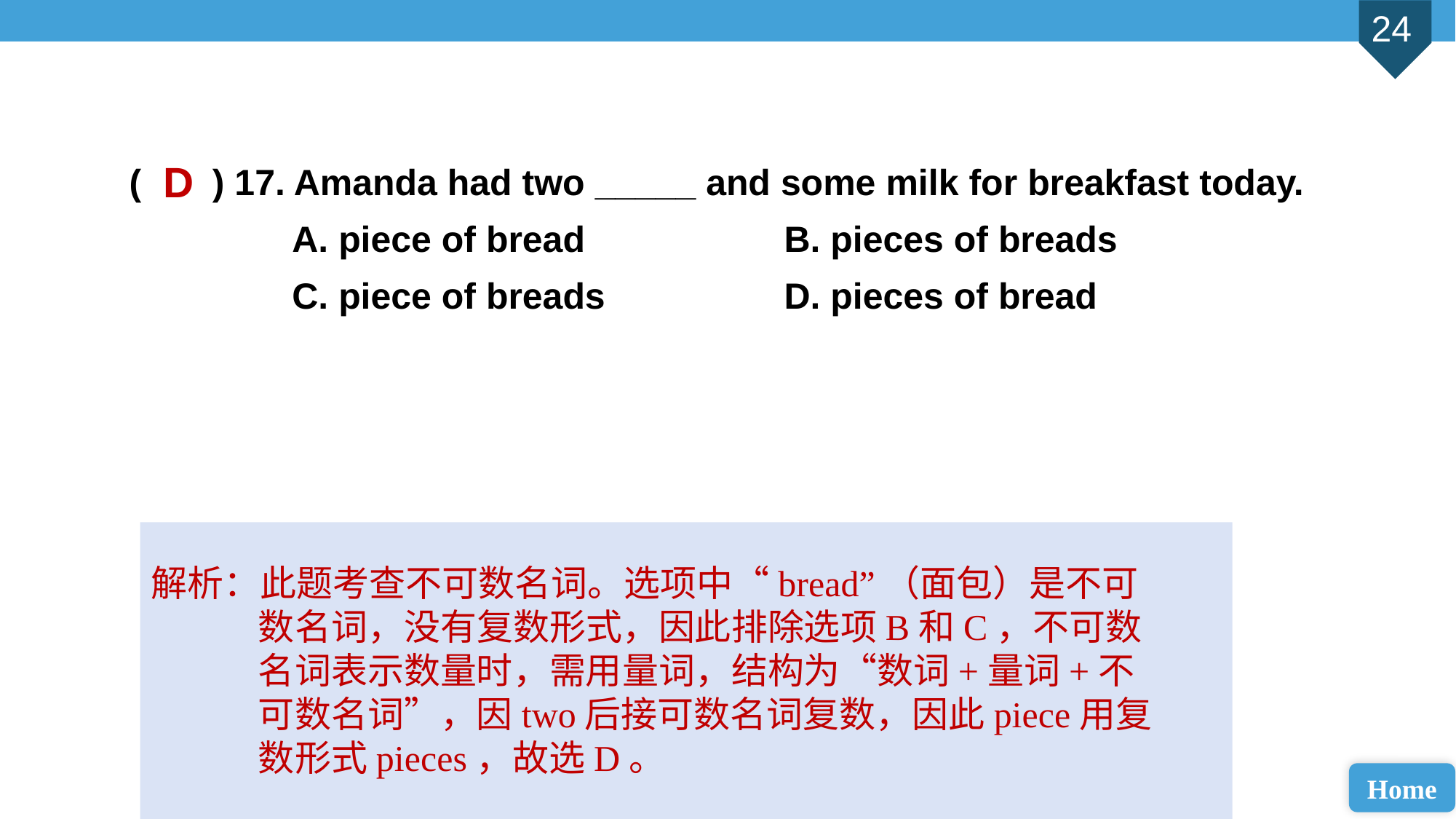

(       ) 17. Amanda had two _____ and some milk for breakfast today.
                A. piece of bread 		B. pieces of breads
                C. piece of breads 		D. pieces of bread
D

解析：此题考查不可数名词。选项中“bread”（面包）是不可数名词，没有复数形式，因此排除选项B和C，不可数名词表示数量时，需用量词，结构为“数词+量词+不可数名词”，因two后接可数名词复数，因此piece用复数形式pieces，故选D。